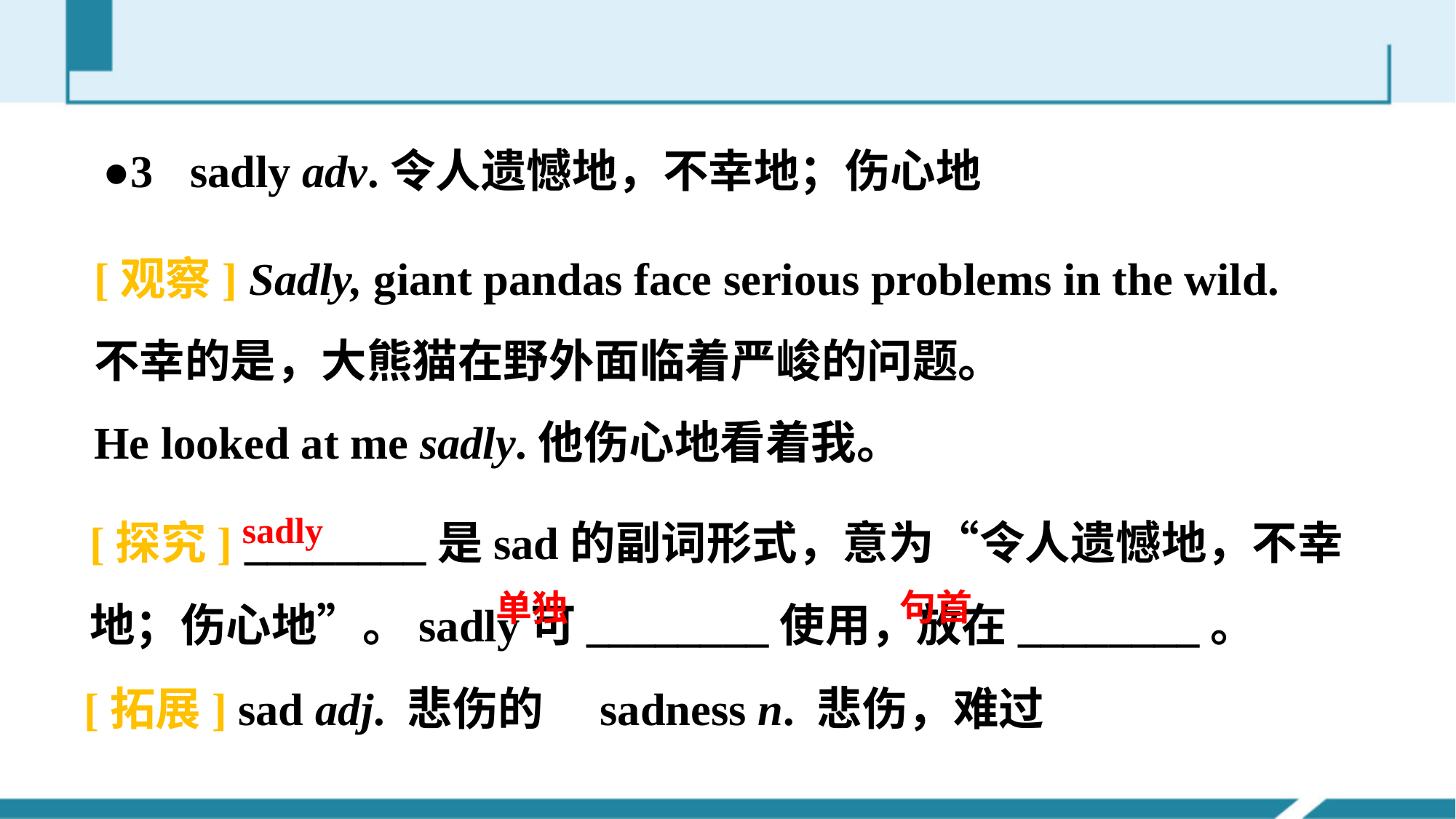

●3   sadly adv.令人遗憾地，不幸地；伤心地
[观察] Sadly, giant pandas face serious problems in the wild.
不幸的是，大熊猫在野外面临着严峻的问题。
He looked at me sadly.他伤心地看着我。
[探究] ________是sad的副词形式，意为“令人遗憾地，不幸地；伤心地”。sadly可________使用，放在________。
sadly
句首
单独
[拓展] sad adj. 悲伤的　sadness n. 悲伤，难过